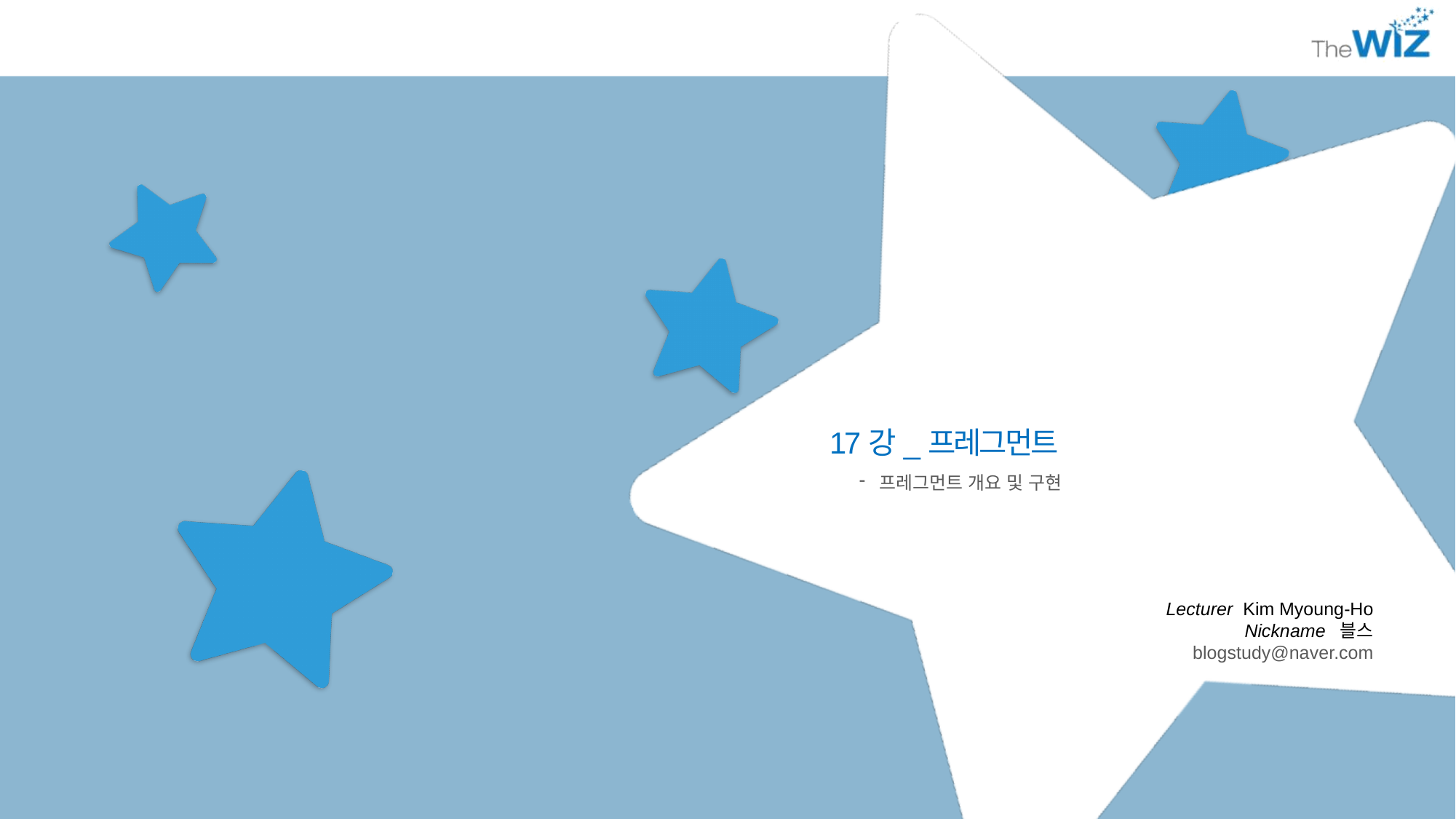

17강_프레그먼트
프레그먼트 개요 및 구현
Lecturer  Kim Myoung-Ho
Nickname  블스
blogstudy@naver.com